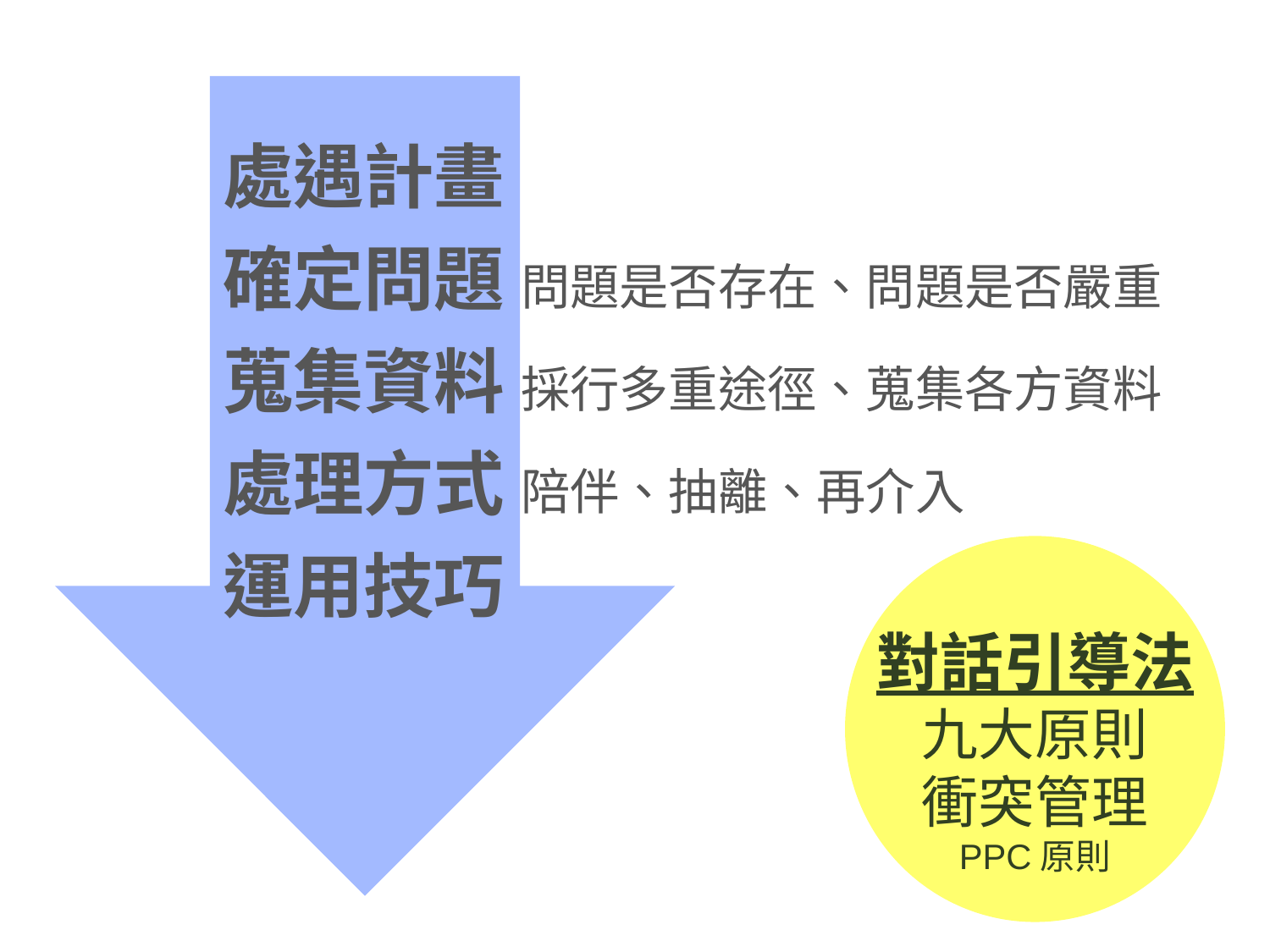

處遇計畫
確定問題 問題是否存在、問題是否嚴重
蒐集資料 採行多重途徑、蒐集各方資料
處理方式 陪伴、抽離、再介入
運用技巧

對話引導法
九大原則
衝突管理
PPC原則